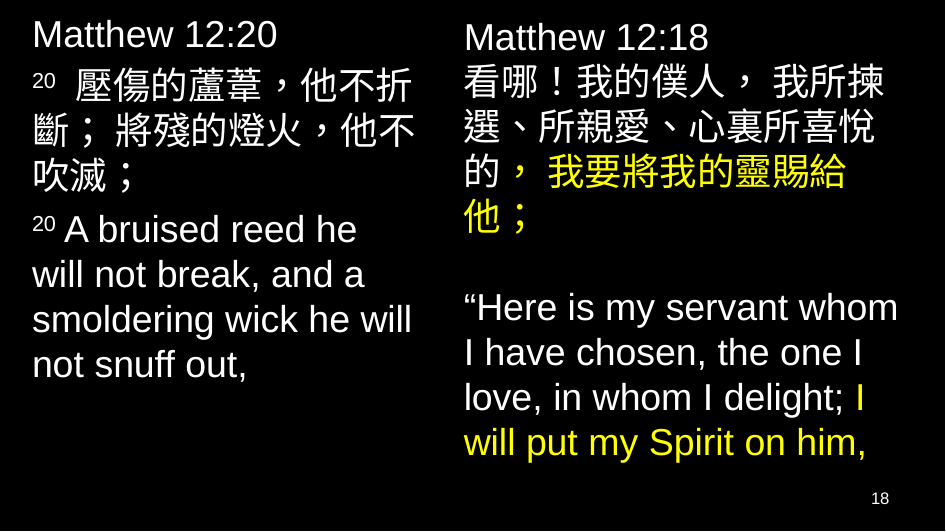

Matthew 12:20
20 壓傷的蘆葦，他不折斷； 將殘的燈火，他不吹滅；
20 A bruised reed he will not break, and a smoldering wick he will not snuff out,

Matthew 12:18
看哪！我的僕人， 我所揀選、所親愛、心裏所喜悅的， 我要將我的靈賜給他； 他必將公理傳給外邦。
“Here is my servant whom I have chosen, the one I love, in whom I delight; I will put my Spirit on him,
18